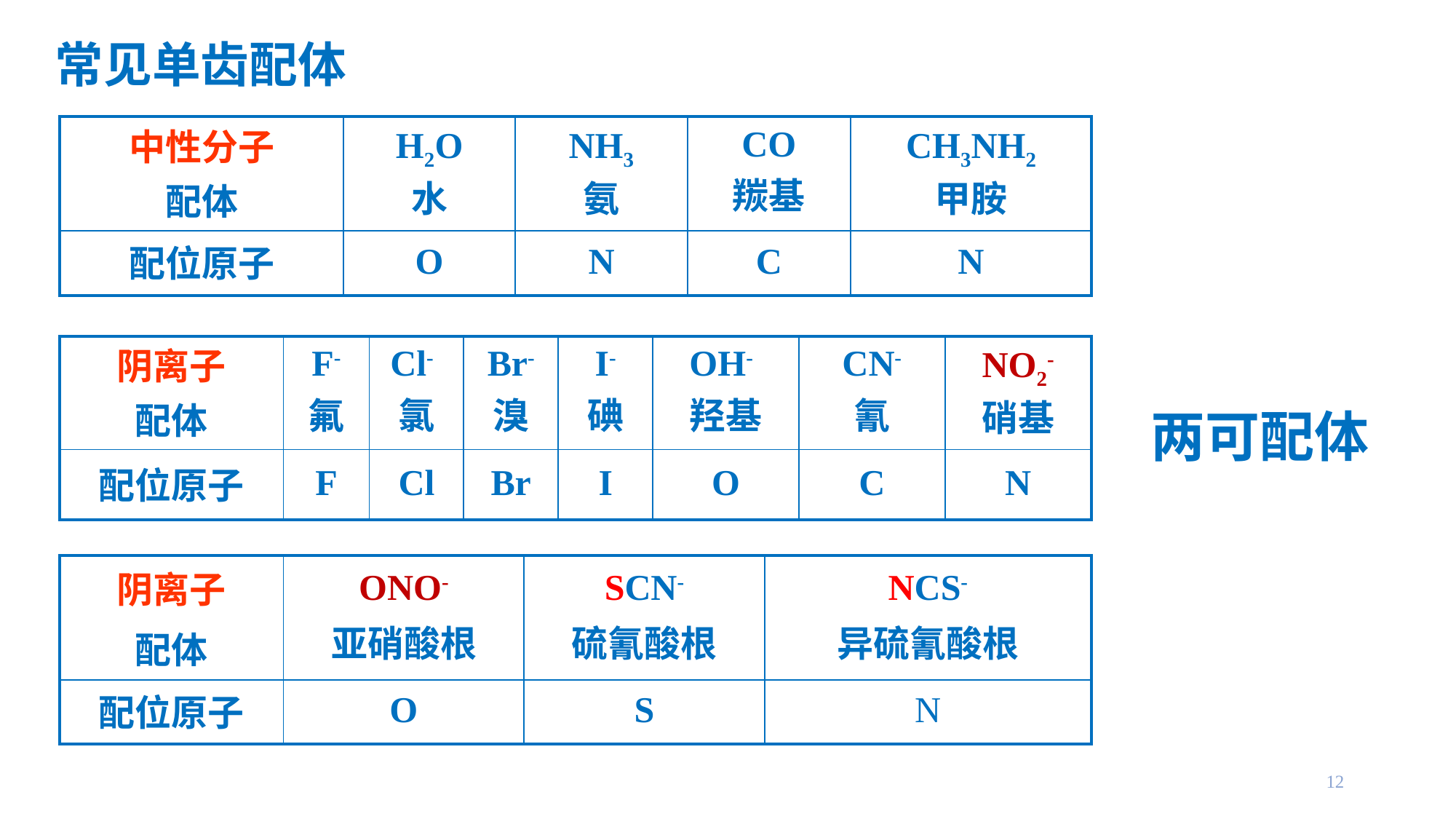

# 常见单齿配体
| 中性分子 配体 | H2O 水 | NH3 氨 | CO 羰基 | CH3NH2 甲胺 |
| --- | --- | --- | --- | --- |
| 配位原子 | O | N | C | N |
| 阴离子 配体 | F- 氟 | Cl- 氯 | Br- 溴 | I- 碘 | OH- 羟基 | CN- 氰 | NO2- 硝基 |
| --- | --- | --- | --- | --- | --- | --- | --- |
| 配位原子 | F | Cl | Br | I | O | C | N |
两可配体
| 阴离子 配体 | ONO- 亚硝酸根 | SCN- 硫氰酸根 | NCS- 异硫氰酸根 |
| --- | --- | --- | --- |
| 配位原子 | O | S | N |
12